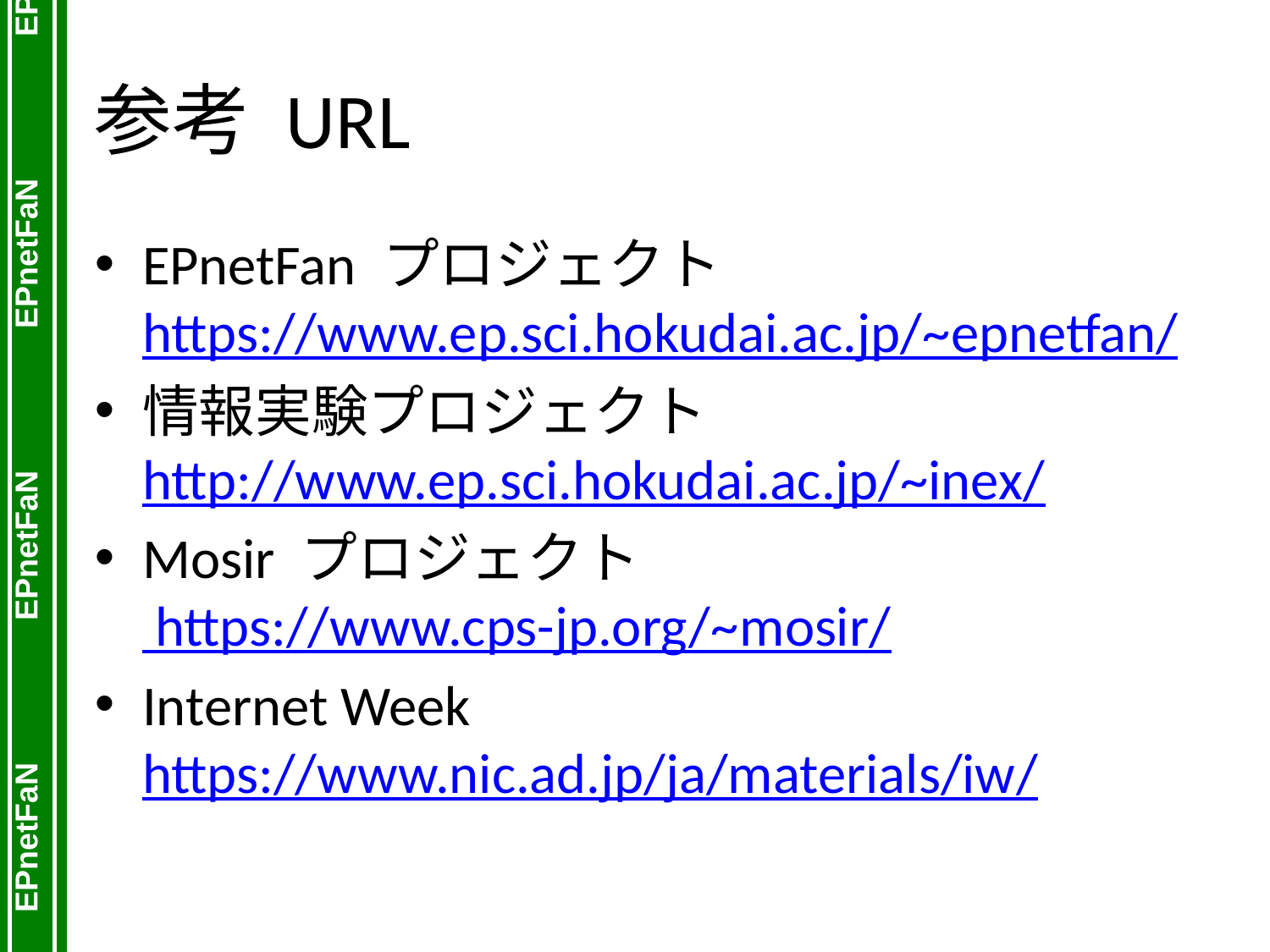

# 参考 URL
EPnetFan プロジェクト
https://www.ep.sci.hokudai.ac.jp/~epnetfan/
情報実験プロジェクト
http://www.ep.sci.hokudai.ac.jp/~inex/
Mosir プロジェクト
 https://www.cps-jp.org/~mosir/
Internet Week
https://www.nic.ad.jp/ja/materials/iw/